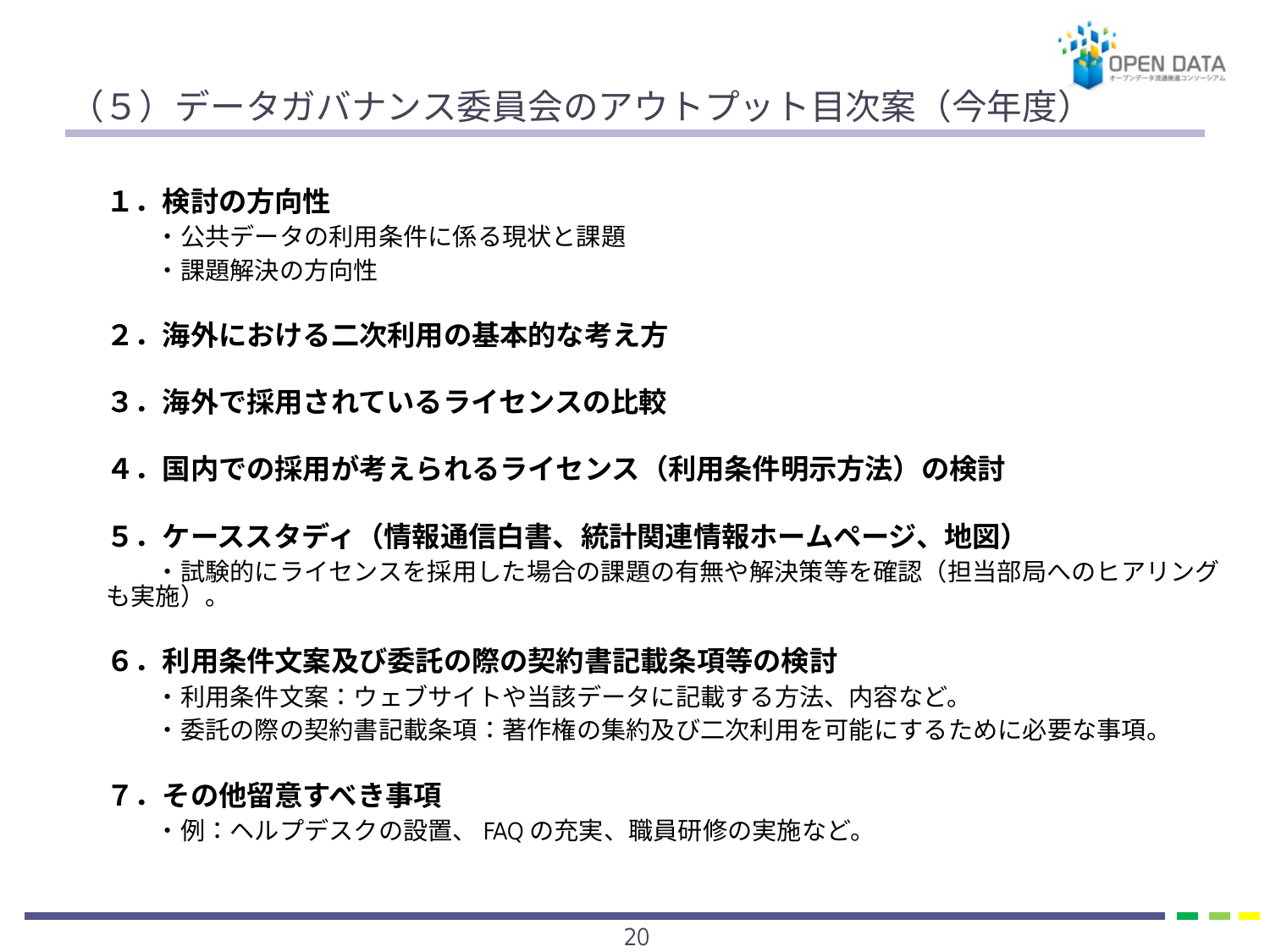

# （５）データガバナンス委員会のアウトプット目次案（今年度）
１．検討の方向性
　　・公共データの利用条件に係る現状と課題
　　・課題解決の方向性

２．海外における二次利用の基本的な考え方

３．海外で採用されているライセンスの比較

４．国内での採用が考えられるライセンス（利用条件明示方法）の検討

５．ケーススタディ（情報通信白書、統計関連情報ホームページ、地図）
　　・試験的にライセンスを採用した場合の課題の有無や解決策等を確認（担当部局へのヒアリングも実施）。

６．利用条件文案及び委託の際の契約書記載条項等の検討
　　・利用条件文案：ウェブサイトや当該データに記載する方法、内容など。
　　・委託の際の契約書記載条項：著作権の集約及び二次利用を可能にするために必要な事項。

７．その他留意すべき事項
　　・例：ヘルプデスクの設置、FAQの充実、職員研修の実施など。
20